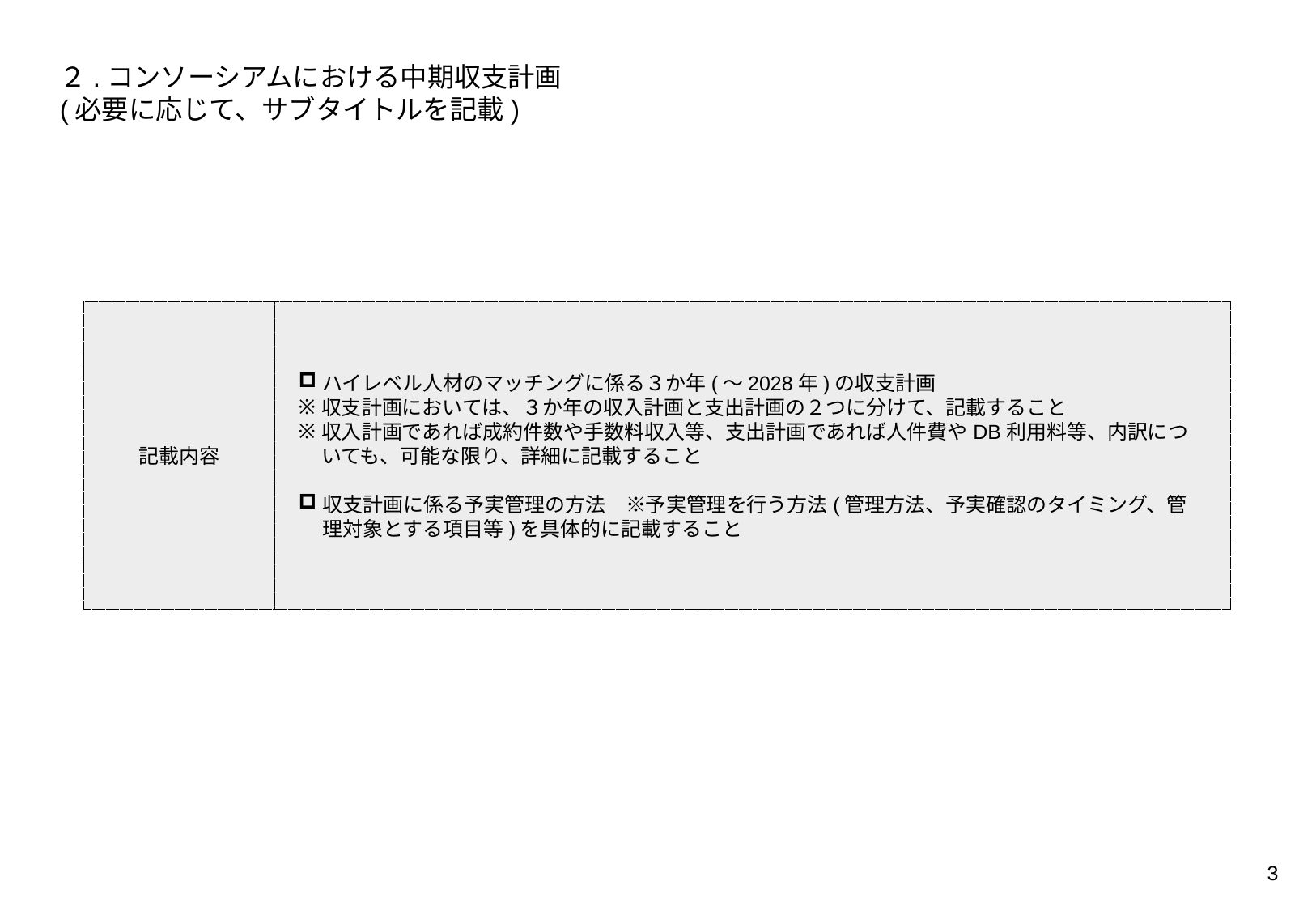

２.コンソーシアムにおける中期収支計画
(必要に応じて、サブタイトルを記載)
記載内容
ハイレベル人材のマッチングに係る３か年(～2028年)の収支計画
収支計画においては、３か年の収入計画と支出計画の２つに分けて、記載すること
収入計画であれば成約件数や手数料収入等、支出計画であれば人件費やDB利用料等、内訳についても、可能な限り、詳細に記載すること

収支計画に係る予実管理の方法　※予実管理を行う方法(管理方法、予実確認のタイミング、管理対象とする項目等)を具体的に記載すること
3